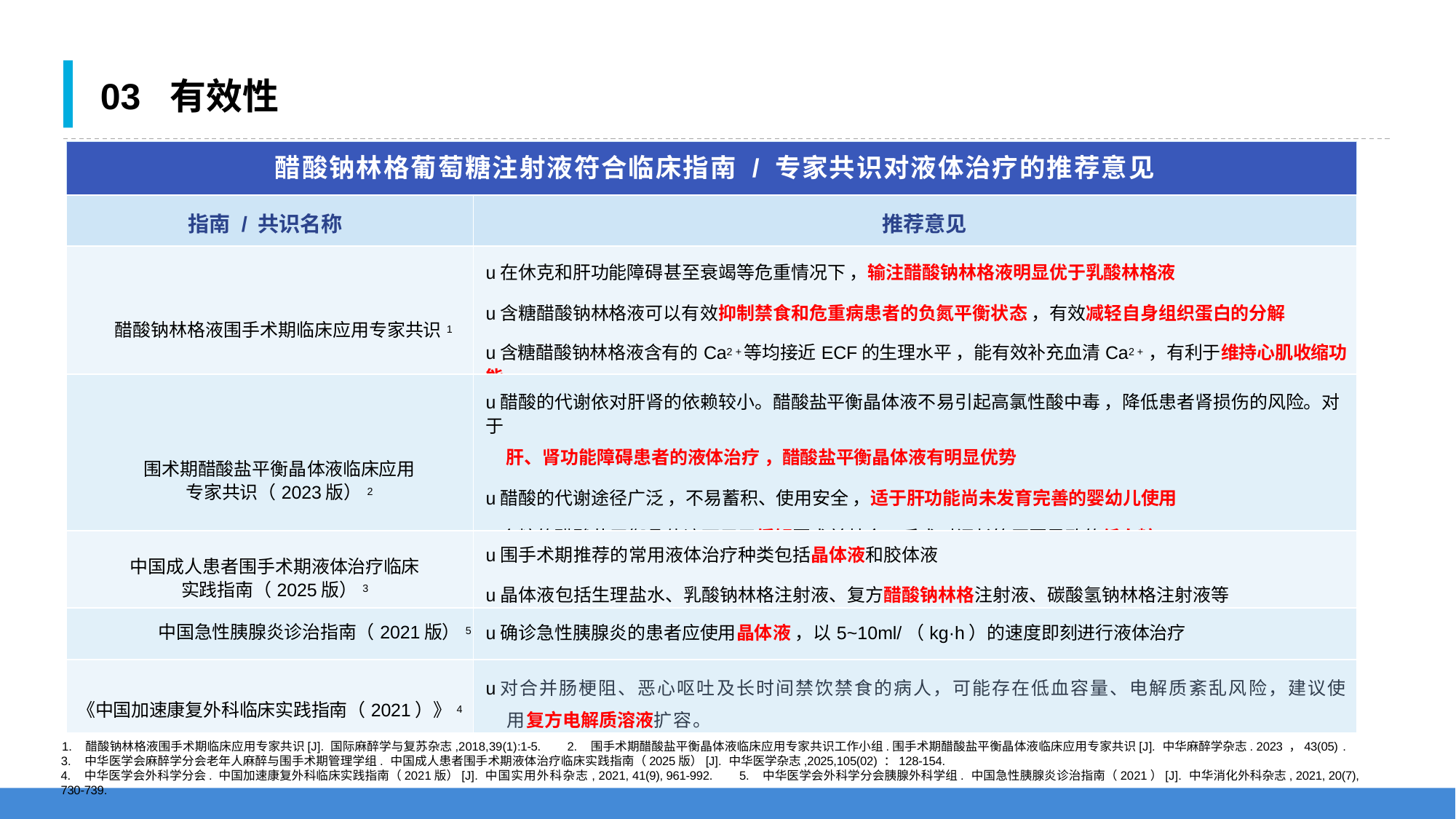

03  有效性
| 醋酸钠林格葡萄糖注射液符合临床指南 / 专家共识对液体治疗的推荐意见 |  |
| --- | --- |
| 指南 / 共识名称 | 推荐意见 |
| 醋酸钠林格液围手术期临床应用专家共识1 | u在休克和肝功能障碍甚至衰竭等危重情况下 ，输注醋酸钠林格液明显优于乳酸林格液 u含糖醋酸钠林格液可以有效抑制禁食和危重病患者的负氮平衡状态 ，有效减轻自身组织蛋白的分解 u含糖醋酸钠林格液含有的Ca2 +等均接近ECF的生理水平 ，能有效补充血清Ca2 + ，有利于维持心肌收缩功能 |
| 围术期醋酸盐平衡晶体液临床应用 专家共识（2023版）2 | u醋酸的代谢依对肝肾的依赖较小。醋酸盐平衡晶体液不易引起高氯性酸中毒 ，降低患者肾损伤的风险。对于 肝、肾功能障碍患者的液体治疗 ，醋酸盐平衡晶体液有明显优势 u醋酸的代谢途径广泛 ，不易蓄积、使用安全 ，适于肝功能尚未发育完善的婴幼儿使用 u含糖的醋酸盐平衡晶体液可用于缓解因术前禁食、手术时间长等原因导致的低血糖 |
| 中国成人患者围手术期液体治疗临床 实践指南（2025版）3 | u围手术期推荐的常用液体治疗种类包括晶体液和胶体液 u晶体液包括生理盐水、乳酸钠林格注射液、复方醋酸钠林格注射液、碳酸氢钠林格注射液等 |
| 中国急性胰腺炎诊治指南（2021版）5 | u确诊急性胰腺炎的患者应使用晶体液 ，以5~10ml/（kg·h）的速度即刻进行液体治疗 |
| 《中国加速康复外科临床实践指南（2021）》4 | u对合并肠梗阻、恶心呕吐及长时间禁饮禁食的病人，可能存在低血容量、电解质紊乱风险，建议使用复方电解质溶液扩容。 |
1.   醋酸钠林格液围手术期临床应用专家共识[J]. 国际麻醉学与复苏杂志,2018,39(1):1-5.        2.   围手术期醋酸盐平衡晶体液临床应用专家共识工作小组.围手术期醋酸盐平衡晶体液临床应用专家共识[J]. 中华麻醉学杂志. 2023 ，43(05) .
3.   中华医学会麻醉学分会老年人麻醉与围手术期管理学组. 中国成人患者围手术期液体治疗临床实践指南（2025版）[J]. 中华医学杂志,2025,105(02) ：128-154.
4.   中华医学会外科学分会. 中国加速康复外科临床实践指南（2021版）[J]. 中国实用外科杂志, 2021, 41(9), 961-992.        5.   中华医学会外科学分会胰腺外科学组. 中国急性胰腺炎诊治指南（2021）[J]. 中华消化外科杂志, 2021, 20(7), 730-739.